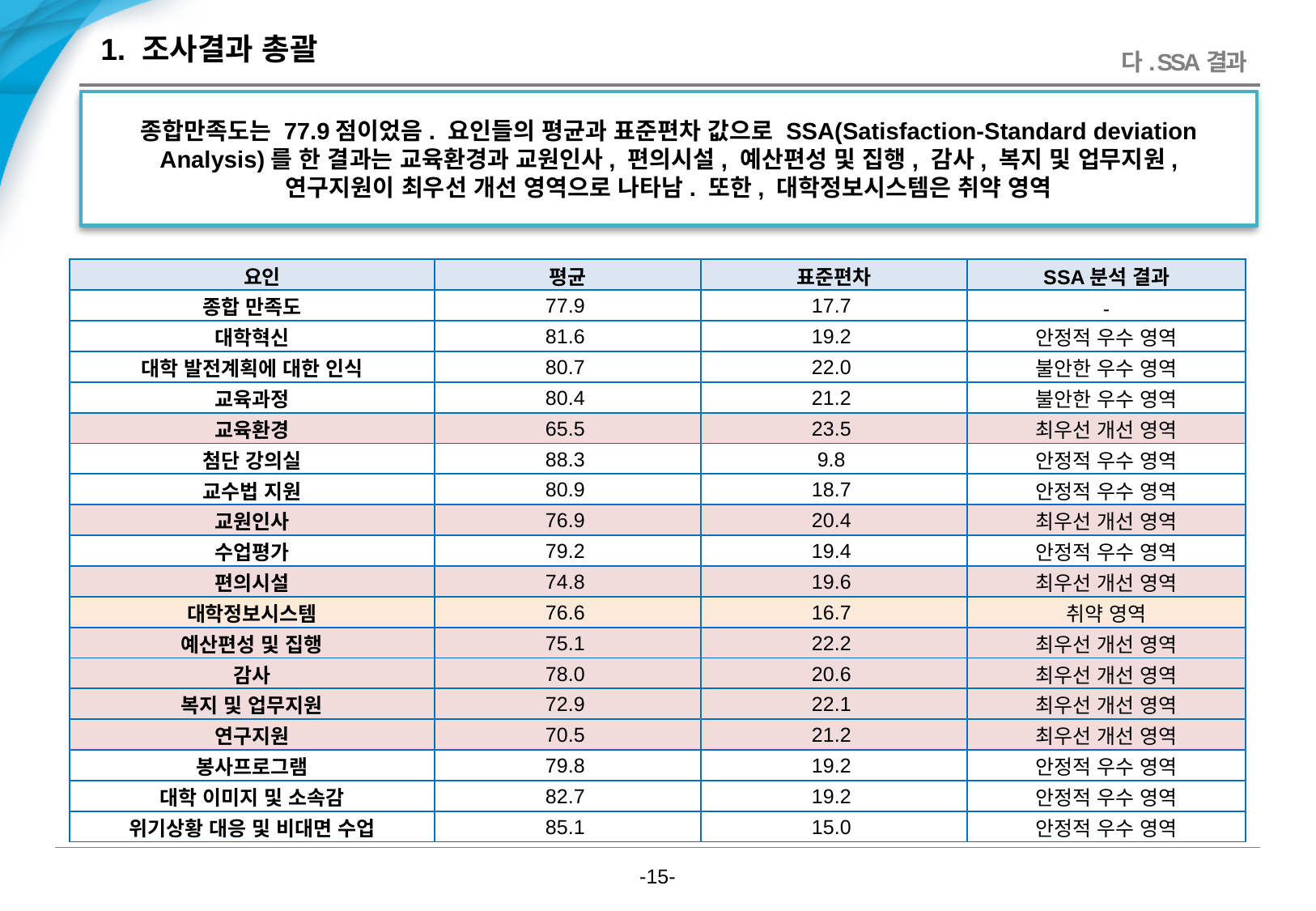

# 1. 조사결과 총괄
다. SSA결과
종합만족도는 77.9점이었음. 요인들의 평균과 표준편차 값으로 SSA(Satisfaction-Standard deviation Analysis)를 한 결과는 교육환경과 교원인사, 편의시설, 예산편성 및 집행, 감사, 복지 및 업무지원, 연구지원이 최우선 개선 영역으로 나타남. 또한, 대학정보시스템은 취약 영역
| 요인 | 평균 | 표준편차 | SSA분석 결과 |
| --- | --- | --- | --- |
| 종합 만족도 | 77.9 | 17.7 | - |
| 대학혁신 | 81.6 | 19.2 | 안정적 우수 영역 |
| 대학 발전계획에 대한 인식 | 80.7 | 22.0 | 불안한 우수 영역 |
| 교육과정 | 80.4 | 21.2 | 불안한 우수 영역 |
| 교육환경 | 65.5 | 23.5 | 최우선 개선 영역 |
| 첨단 강의실 | 88.3 | 9.8 | 안정적 우수 영역 |
| 교수법 지원 | 80.9 | 18.7 | 안정적 우수 영역 |
| 교원인사 | 76.9 | 20.4 | 최우선 개선 영역 |
| 수업평가 | 79.2 | 19.4 | 안정적 우수 영역 |
| 편의시설 | 74.8 | 19.6 | 최우선 개선 영역 |
| 대학정보시스템 | 76.6 | 16.7 | 취약 영역 |
| 예산편성 및 집행 | 75.1 | 22.2 | 최우선 개선 영역 |
| 감사 | 78.0 | 20.6 | 최우선 개선 영역 |
| 복지 및 업무지원 | 72.9 | 22.1 | 최우선 개선 영역 |
| 연구지원 | 70.5 | 21.2 | 최우선 개선 영역 |
| 봉사프로그램 | 79.8 | 19.2 | 안정적 우수 영역 |
| 대학 이미지 및 소속감 | 82.7 | 19.2 | 안정적 우수 영역 |
| 위기상황 대응 및 비대면 수업 | 85.1 | 15.0 | 안정적 우수 영역 |
-15-